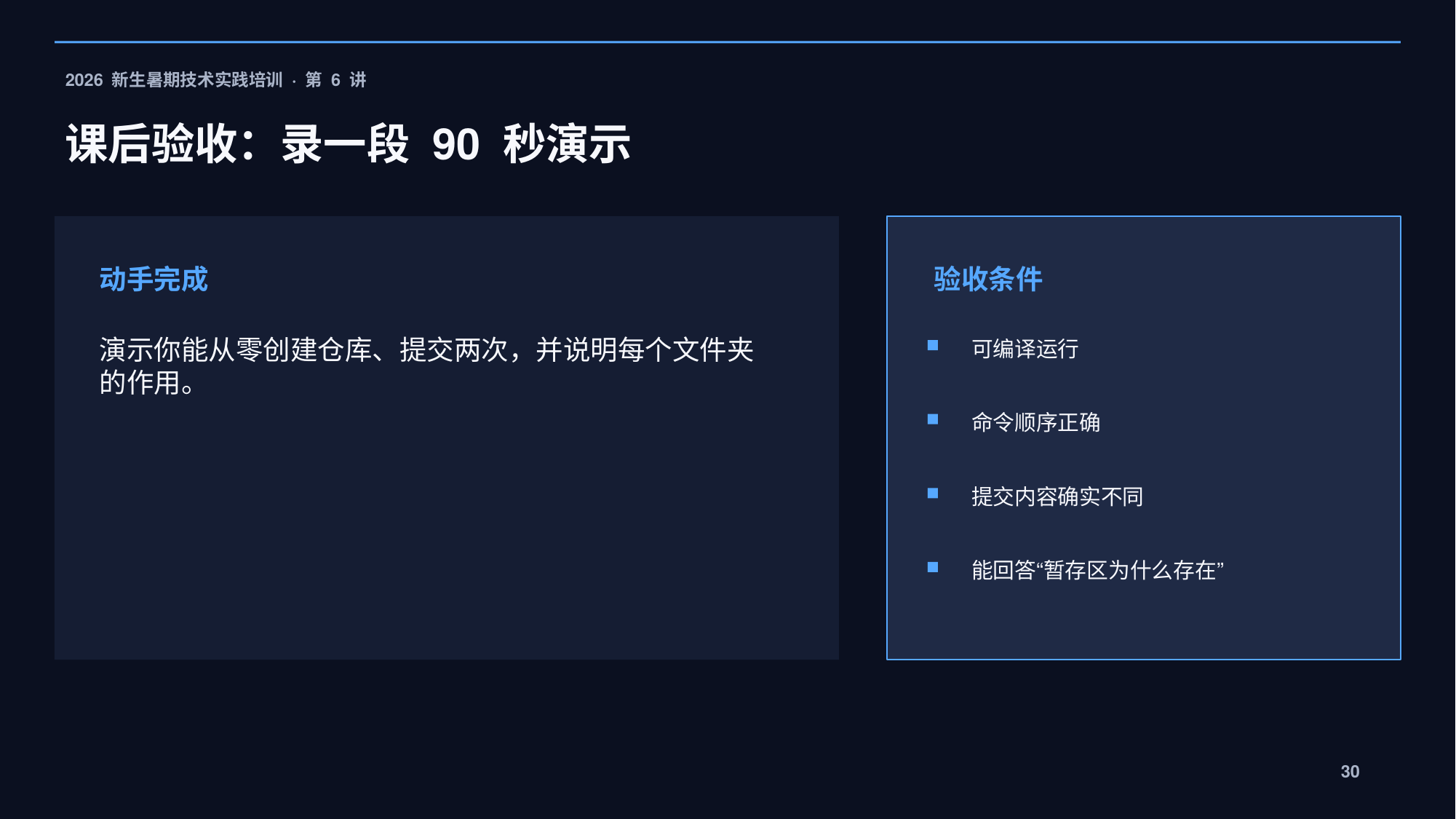

2026 新生暑期技术实践培训 · 第 6 讲
课后验收：录一段 90 秒演示

动手完成
验收条件
演示你能从零创建仓库、提交两次，并说明每个文件夹的作用。
可编译运行

命令顺序正确

提交内容确实不同

能回答“暂存区为什么存在”

30